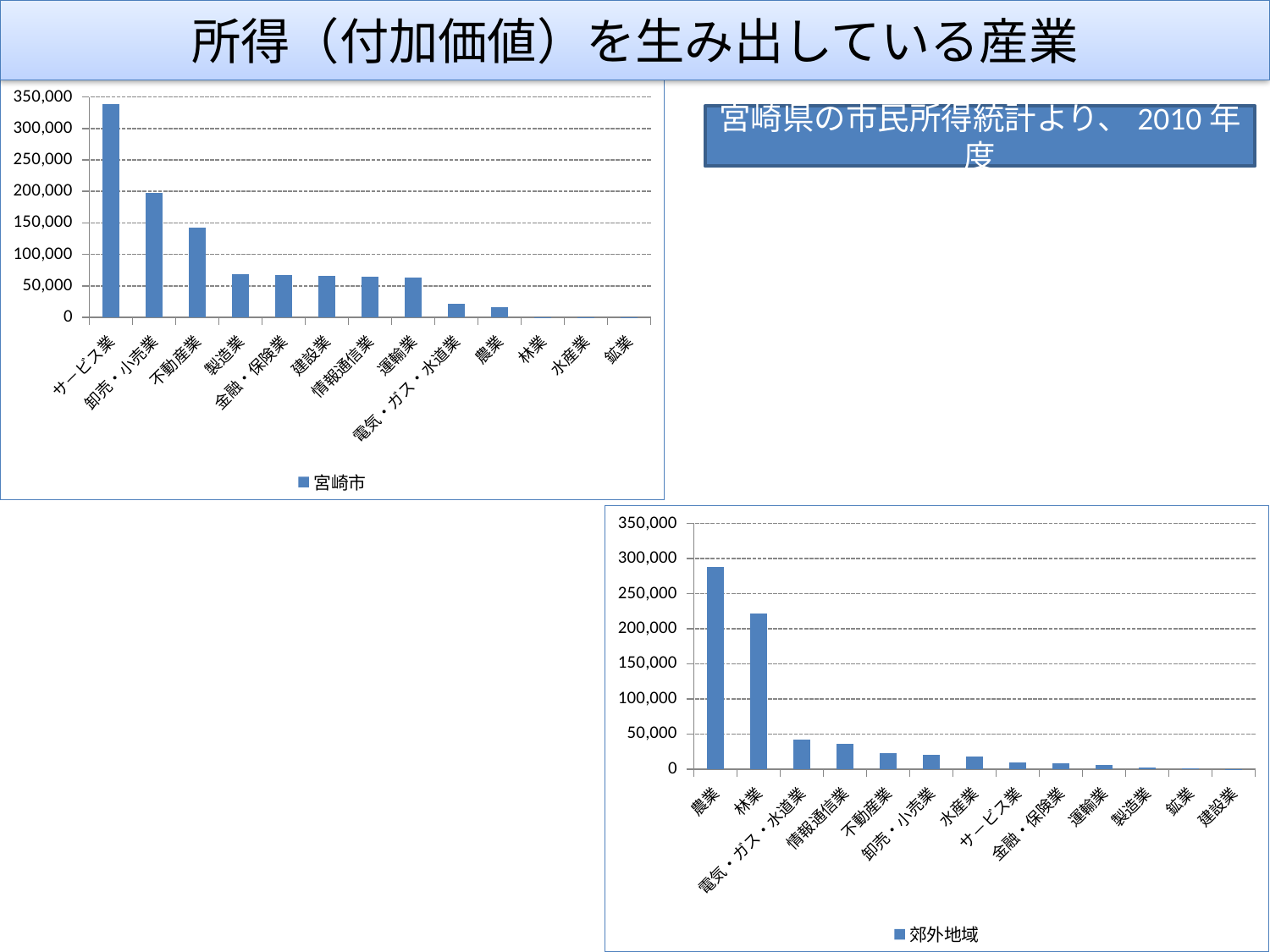

所得（付加価値）を生み出している産業

### Chart

| Category | 宮崎市 |
|---|---|
| サ－ビス業 | 338538.6667253471 |
| 卸売・小売業 | 198069.0140539579 |
| 不動産業 | 142313.51373372012 |
| 製造業 | 69258.88067549658 |
| 金融・保険業 | 68059.90618508971 |
| 建設業 | 65748.85481279205 |
| 情報通信業 | 64231.47768086501 |
| 運輸業 | 62945.10573008421 |
| 電気・ガス・水道業 | 22300.625761018782 |
| 農業 | 16777.560307072887 |
| 林業 | 681.2855971239303 |
| 水産業 | 564.6702643524045 |
| 鉱業 | 453.59744458014376 |
宮崎県の市民所得統計より、2010年度

### Chart

| Category | 郊外地域 |
|---|---|
| 農業 | 288160.83400012413 |
| 林業 | 221812.02359841095 |
| 電気・ガス・水道業 | 41831.30394050396 |
| 情報通信業 | 36717.99623668252 |
| 不動産業 | 22717.41612338347 |
| 卸売・小売業 | 20696.26224921354 |
| 水産業 | 18187.083566348847 |
| サ－ビス業 | 9368.105386141342 |
| 金融・保険業 | 8484.377620207411 |
| 運輸業 | 6133.393638999934 |
| 製造業 | 1998.2560562262647 |
| 鉱業 | 591.6903851067499 |
| 建設業 | 39.64471302942301 |